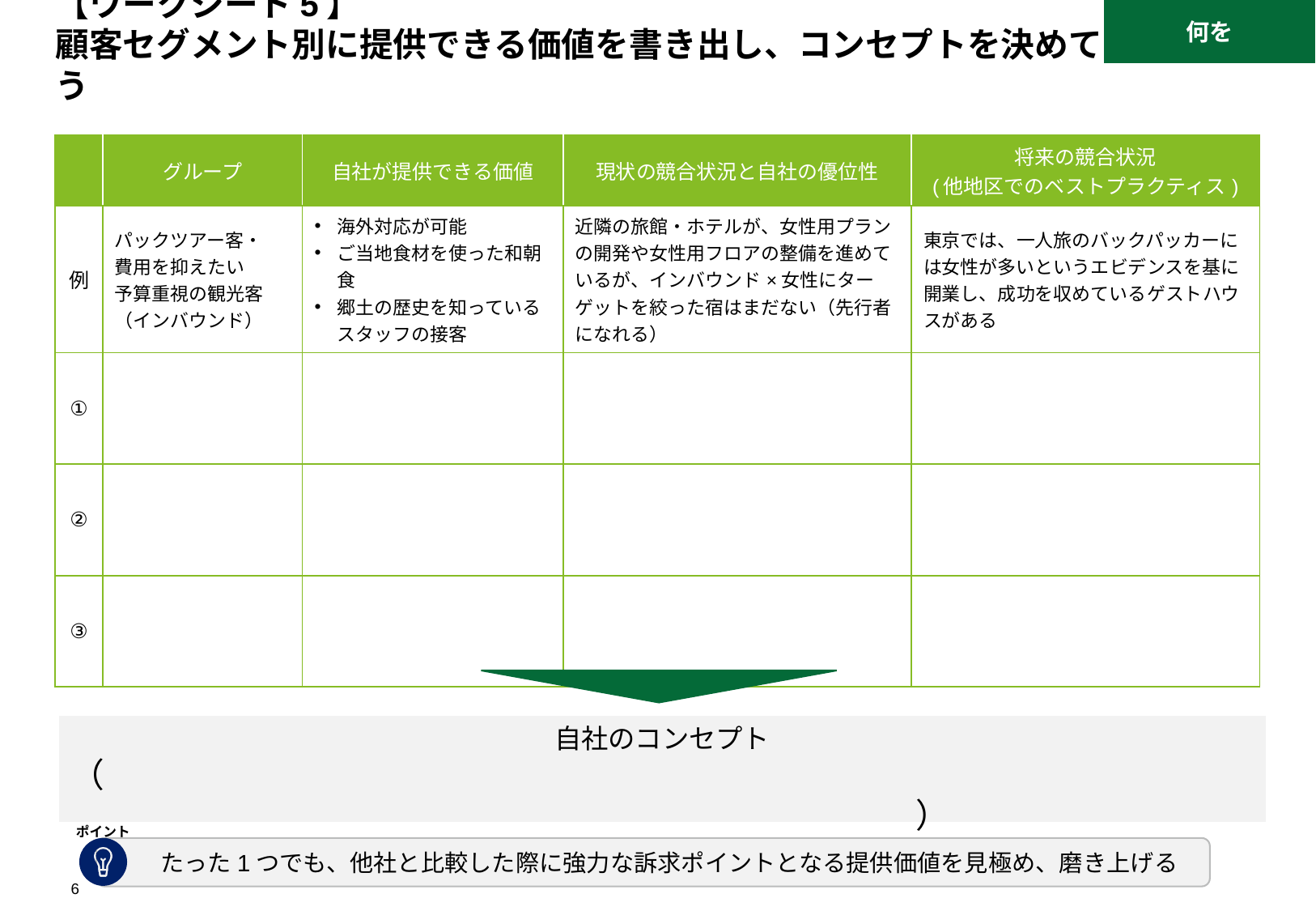

何を
# 【ワークシート5】 顧客セグメント別に提供できる価値を書き出し、コンセプトを決めてみましょう

|  | グループ | 自社が提供できる価値 | 現状の競合状況と自社の優位性 | 将来の競合状況 (他地区でのベストプラクティス) |
| --- | --- | --- | --- | --- |
| 例 | パックツアー客・ 費用を抑えたい 予算重視の観光客 （インバウンド） | 海外対応が可能 ご当地食材を使った和朝食 郷土の歴史を知っている スタッフの接客 | 近隣の旅館・ホテルが、女性用プランの開発や女性用フロアの整備を進めているが、インバウンド×女性にターゲットを絞った宿はまだない（先行者になれる） | 東京では、一人旅のバックパッカーには女性が多いというエビデンスを基に開業し、成功を収めているゲストハウスがある |
| ① |  |  |  |  |
| ② |  |  |  |  |
| ③ |  |  |  |  |

自社のコンセプト
（　　　　　　　　　　　　　　　　　　　　　　　　　　　　　　　　　　　　　　　　　　　　　　　　　　）
ポイント

たった1つでも、他社と比較した際に強力な訴求ポイントとなる提供価値を見極め、磨き上げる
6